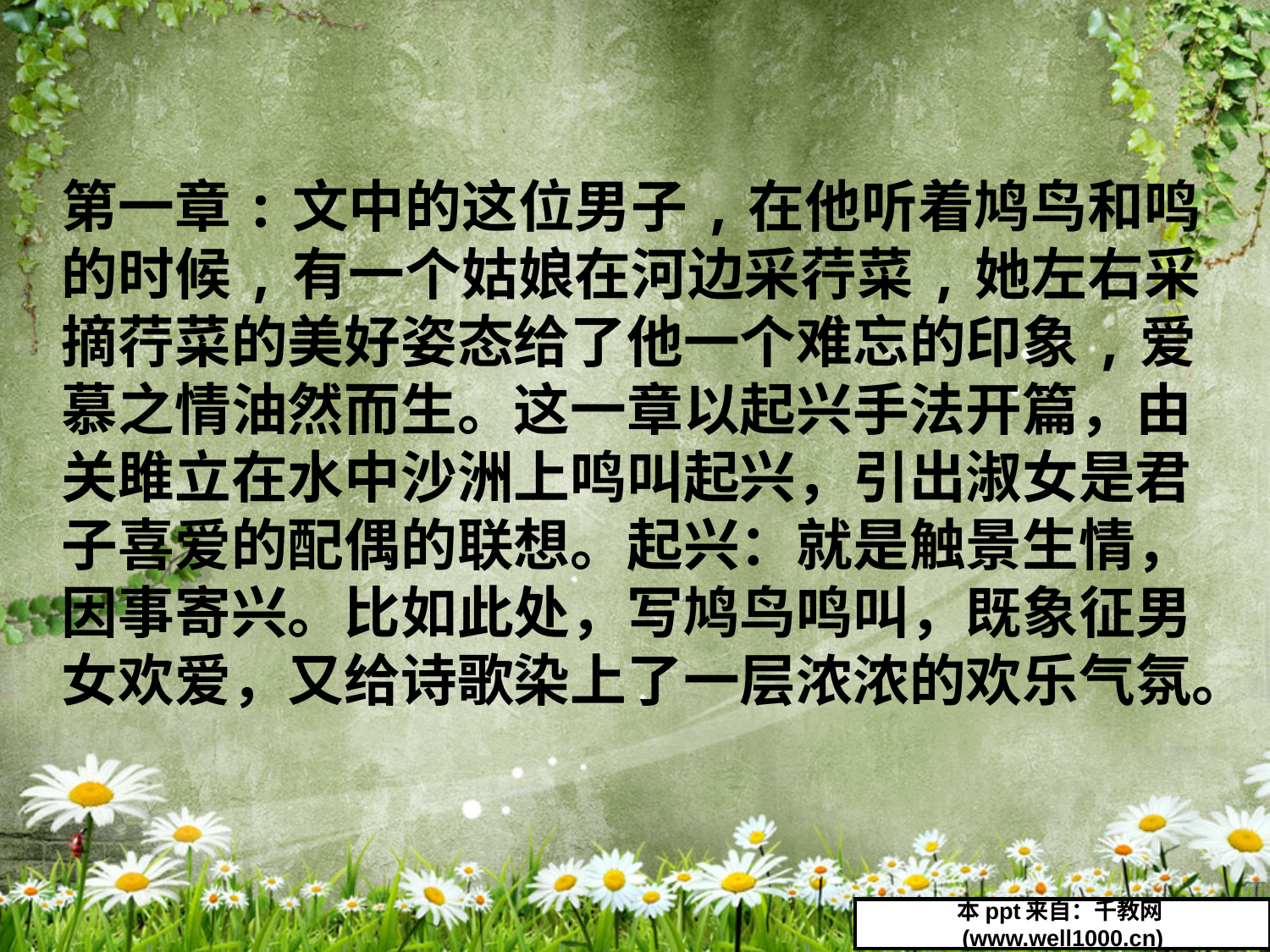

第一章:文中的这位男子,在他听着鸠鸟和鸣的时候,有一个姑娘在河边采荇菜,她左右采摘荇菜的美好姿态给了他一个难忘的印象,爱慕之情油然而生。这一章以起兴手法开篇，由关雎立在水中沙洲上鸣叫起兴，引出淑女是君子喜爱的配偶的联想。起兴：就是触景生情，因事寄兴。比如此处，写鸠鸟鸣叫，既象征男女欢爱，又给诗歌染上了一层浓浓的欢乐气氛。

本ppt来自：千教网(www.well1000.cn)